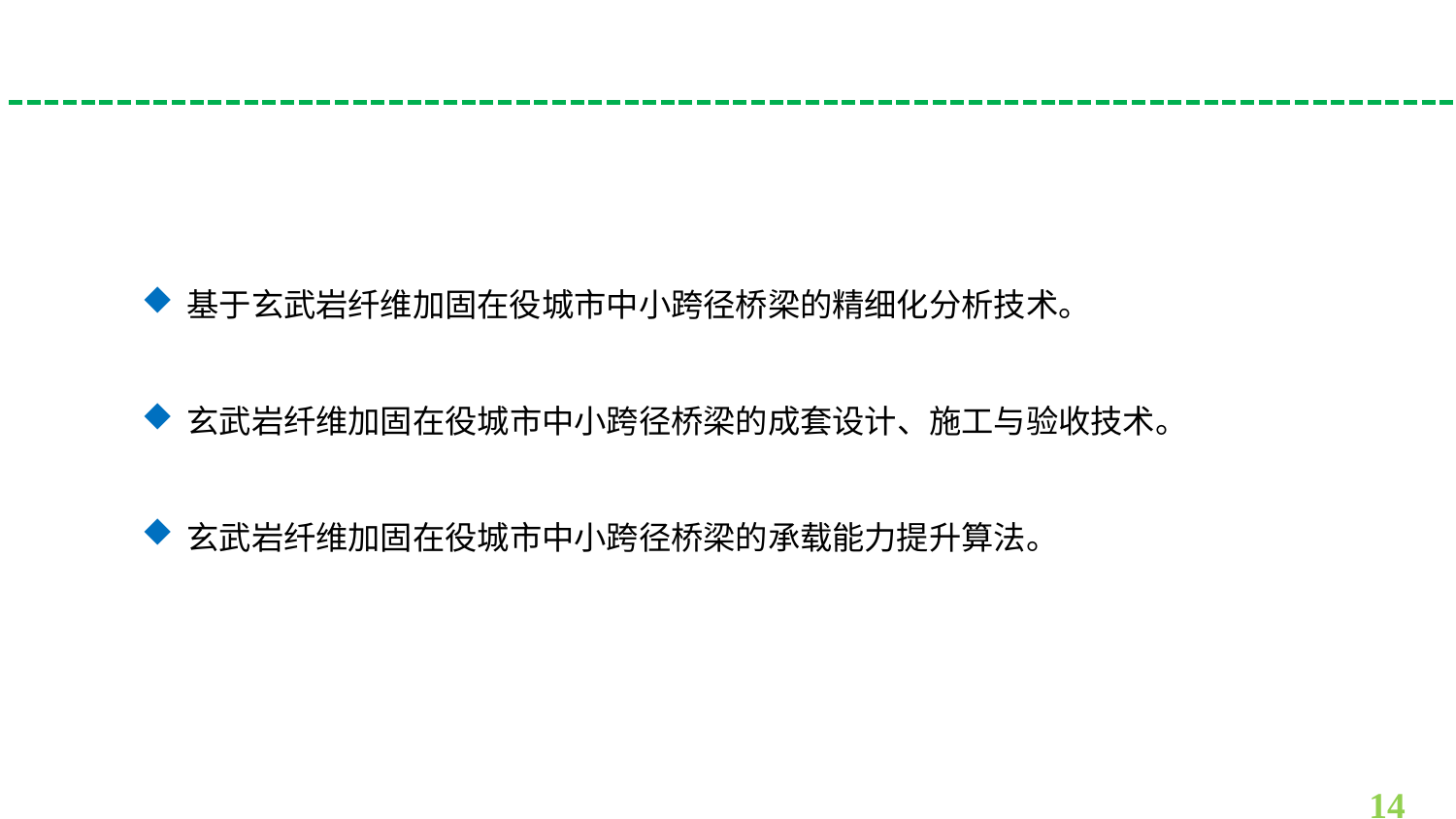

基于玄武岩纤维加固在役城市中小跨径桥梁的精细化分析技术。

玄武岩纤维加固在役城市中小跨径桥梁的成套设计、施工与验收技术。

玄武岩纤维加固在役城市中小跨径桥梁的承载能力提升算法。
14